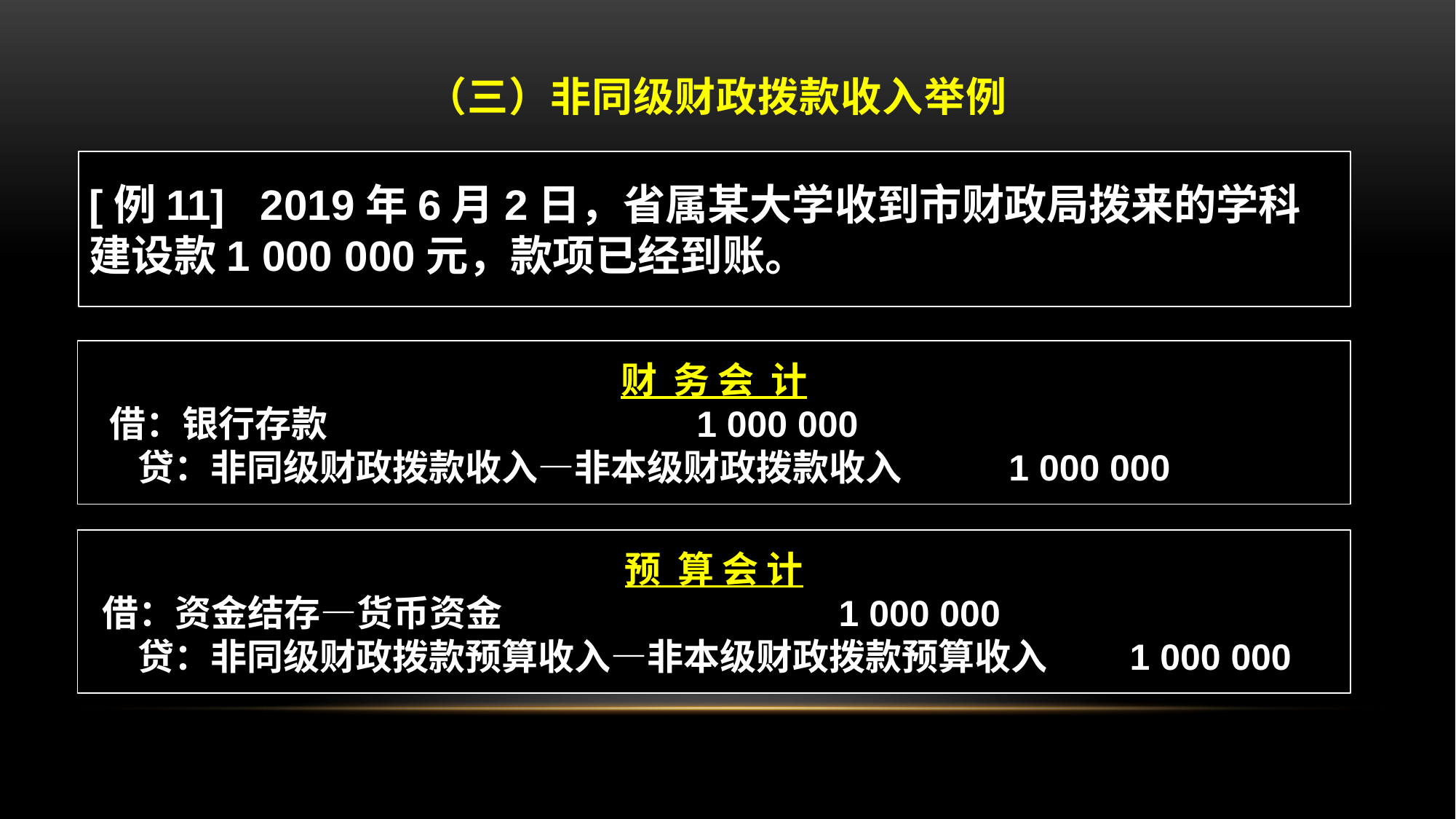

# （三）非同级财政拨款收入举例
[例11]   2019年6月2日，省属某大学收到市财政局拨来的学科建设款1 000 000元，款项已经到账。
财  务 会  计
  借：银行存款                                            1 000 000
     贷：非同级财政拨款收入—非本级财政拨款收入            1 000 000
预  算 会 计
 借：资金结存—货币资金                                        1 000 000
     贷：非同级财政拨款预算收入—非本级财政拨款预算收入         1 000 000
57